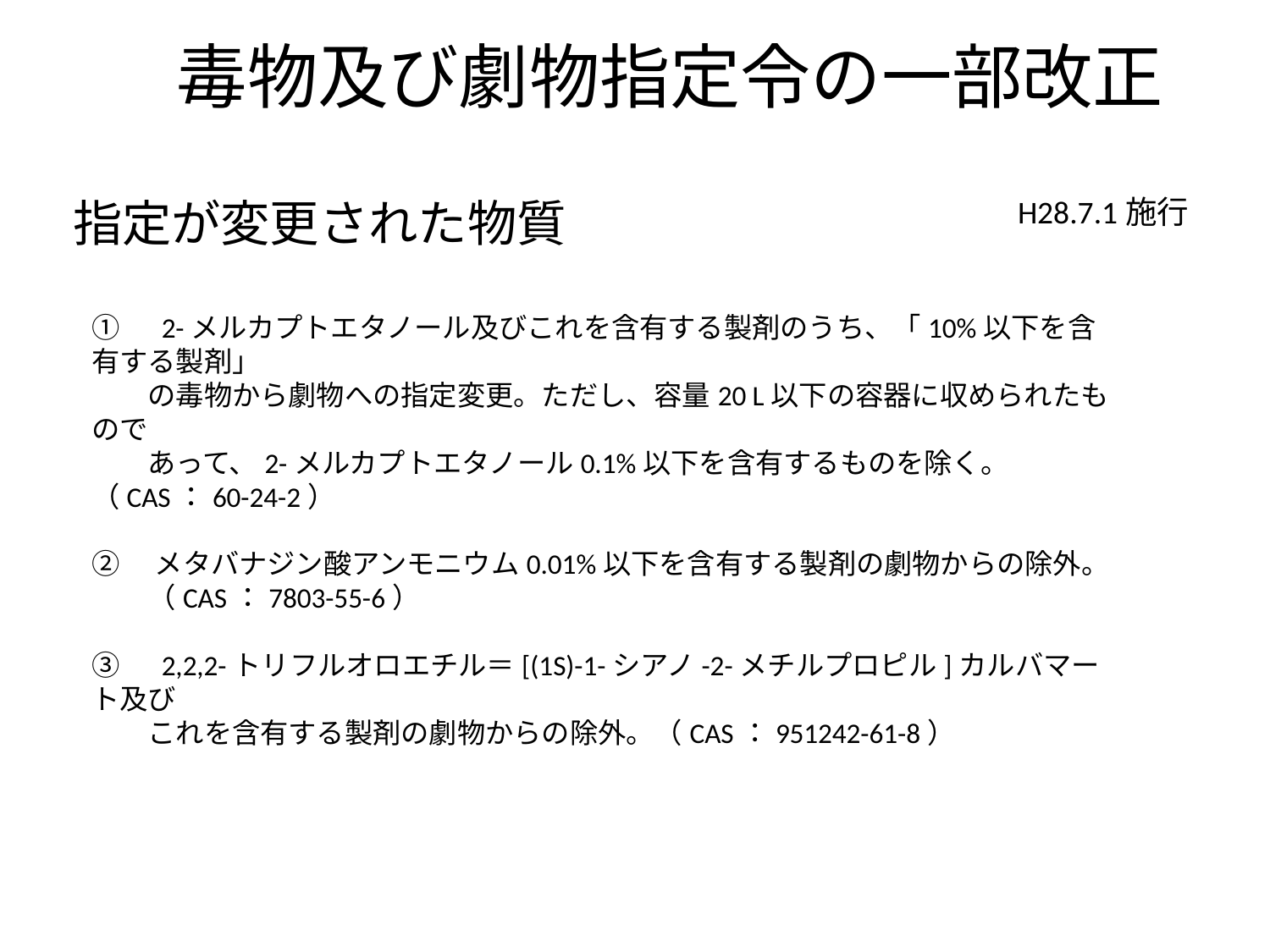

毒物及び劇物指定令の一部改正
指定が変更された物質
H28.7.1施行

①　2-メルカプトエタノール及びこれを含有する製剤のうち、「10%以下を含有する製剤」
　　の毒物から劇物への指定変更。ただし、容量20 L以下の容器に収められたもので
　　あって、2-メルカプトエタノール0.1%以下を含有するものを除く。（CAS：60-24-2）

②　メタバナジン酸アンモニウム0.01%以下を含有する製剤の劇物からの除外。
　　（CAS：7803-55-6）

③　2,2,2-トリフルオロエチル＝[(1S)-1-シアノ-2-メチルプロピル]カルバマート及び
　　これを含有する製剤の劇物からの除外。（CAS：951242-61-8）